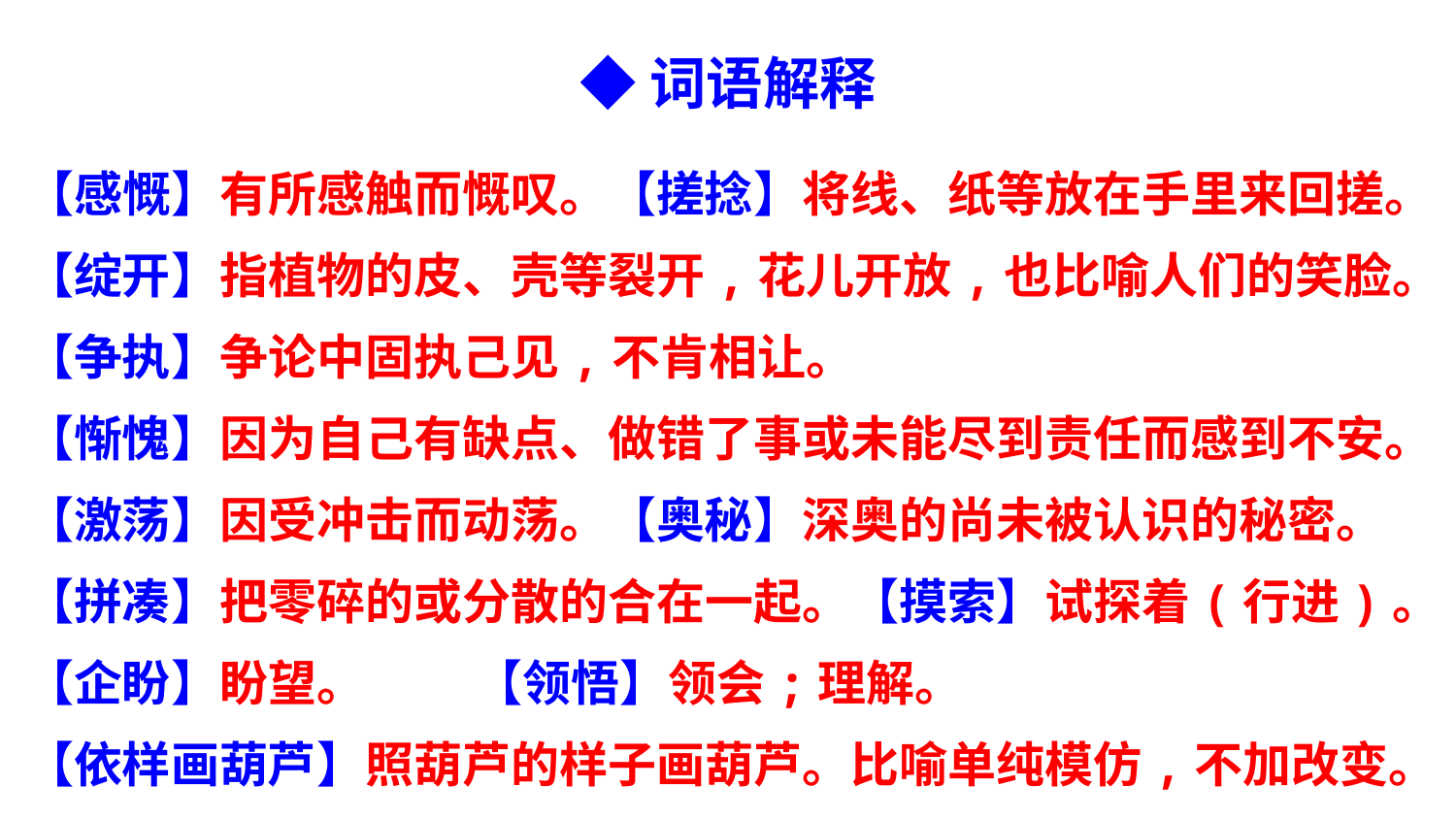

◆词语解释
【感慨】有所感触而慨叹。【搓捻】将线、纸等放在手里来回搓。
【绽开】指植物的皮、壳等裂开,花儿开放,也比喻人们的笑脸。
【争执】争论中固执己见,不肯相让。
【惭愧】因为自己有缺点、做错了事或未能尽到责任而感到不安。
【激荡】因受冲击而动荡。【奥秘】深奥的尚未被认识的秘密。
【拼凑】把零碎的或分散的合在一起。【摸索】试探着(行进)。
【企盼】盼望。          【领悟】领会;理解。
【依样画葫芦】照葫芦的样子画葫芦。比喻单纯模仿,不加改变。